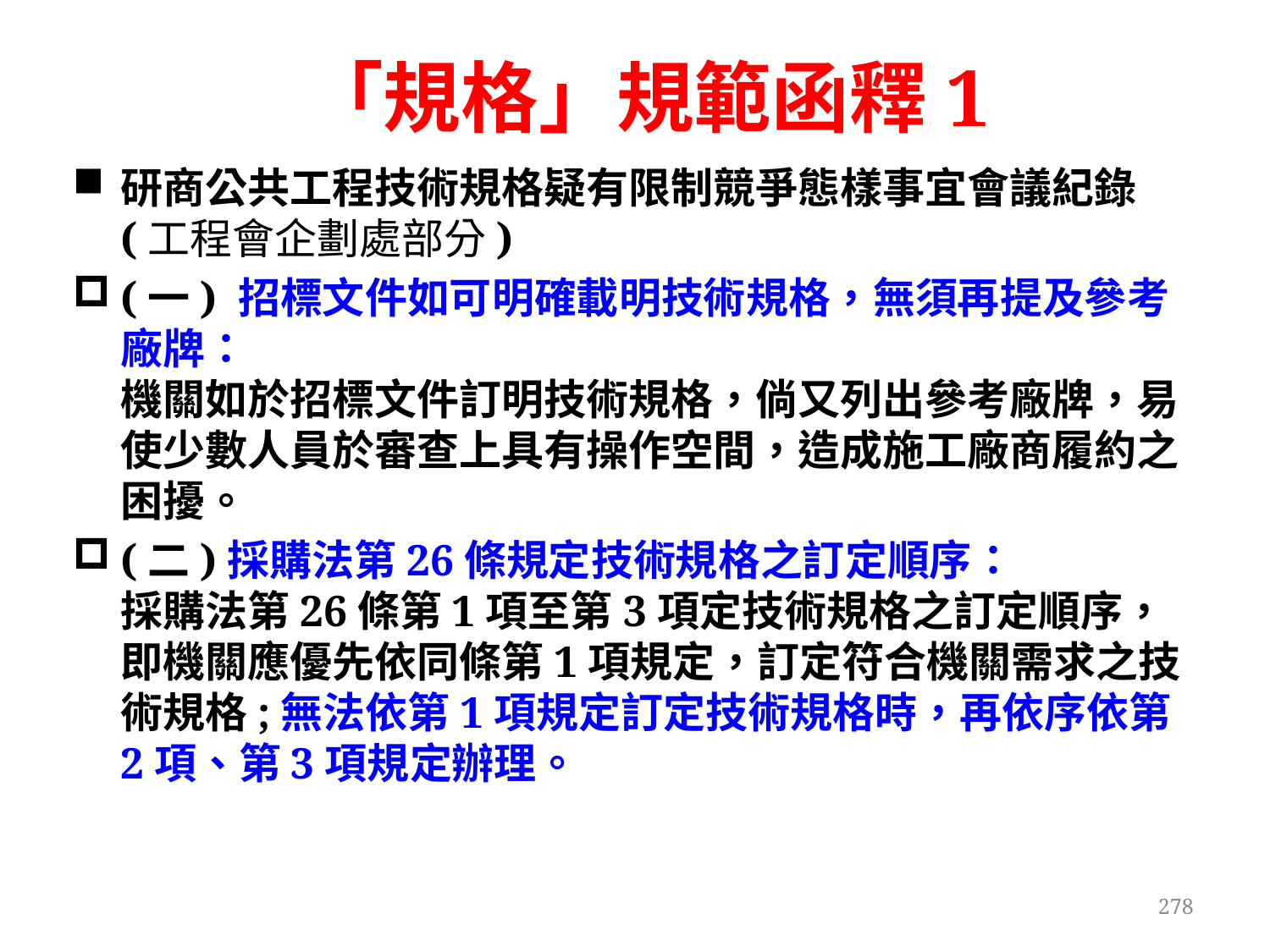

# 「規格」規範函釋1
研商公共工程技術規格疑有限制競爭態樣事宜會議紀錄
(工程會企劃處部分)
(一) 招標文件如可明確載明技術規格，無須再提及參考廠牌：
機關如於招標文件訂明技術規格，倘又列出參考廠牌，易使少數人員於審查上具有操作空間，造成施工廠商履約之困擾。
(二)採購法第26條規定技術規格之訂定順序：
採購法第26條第1項至第3項定技術規格之訂定順序，即機關應優先依同條第1項規定，訂定符合機關需求之技術規格;無法依第1項規定訂定技術規格時，再依序依第2項、第3項規定辦理。
278